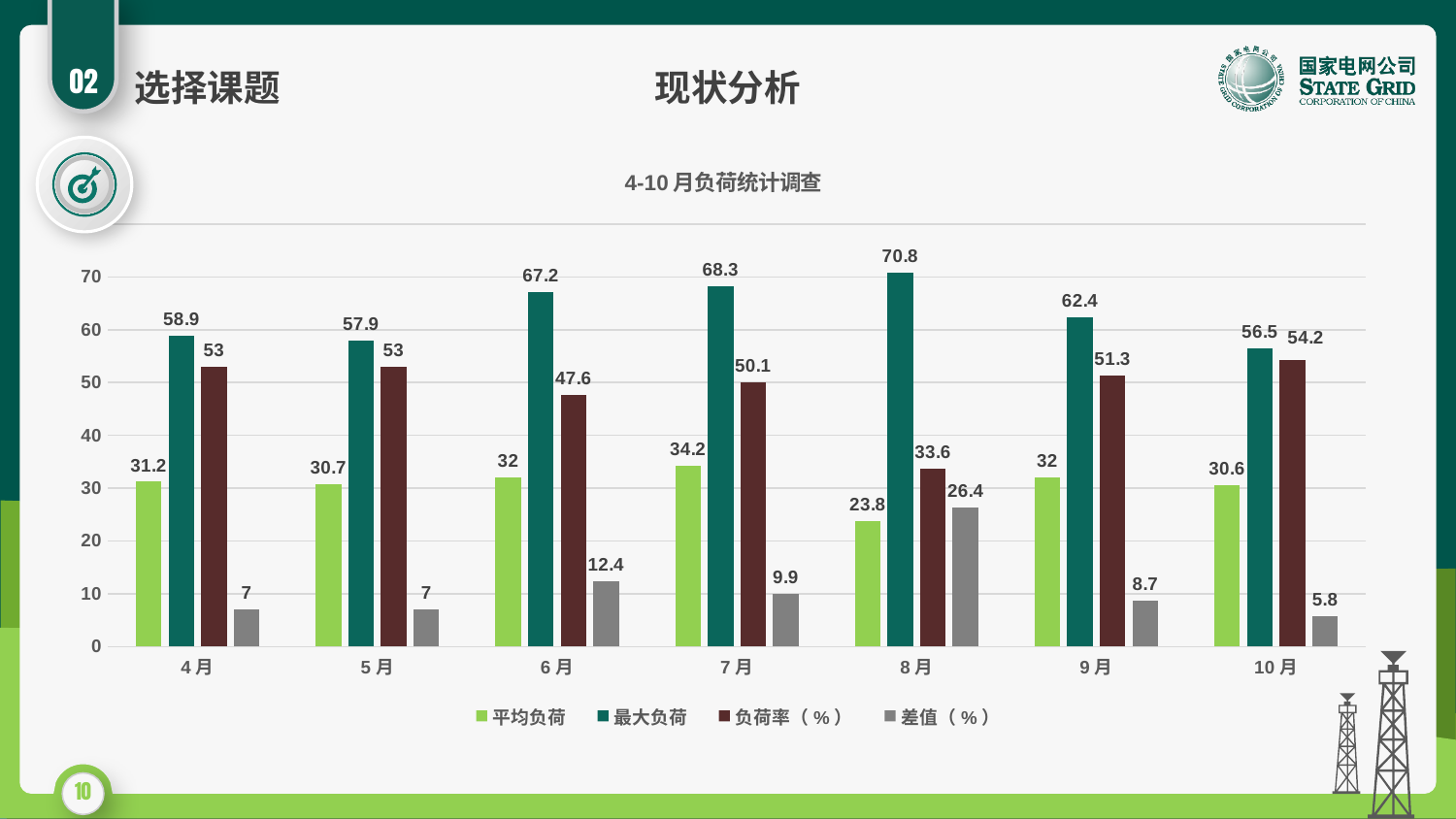

02
选择课题
现状分析

### Chart: 4-10月负荷统计调查

| Category | 平均负荷 | 最大负荷 | 负荷率（%） | 差值（%） |
|---|---|---|---|---|
| 4月 | 31.2 | 58.9 | 53.0 | 7.0 |
| 5月 | 30.7 | 57.9 | 53.0 | 7.0 |
| 6月 | 32.0 | 67.2 | 47.6 | 12.4 |
| 7月 | 34.2 | 68.3 | 50.1 | 9.9 |
| 8月 | 23.8 | 70.8 | 33.6 | 26.4 |
| 9月 | 32.0 | 62.4 | 51.3 | 8.7 |
| 10月 | 30.6 | 56.5 | 54.2 | 5.8 |
10